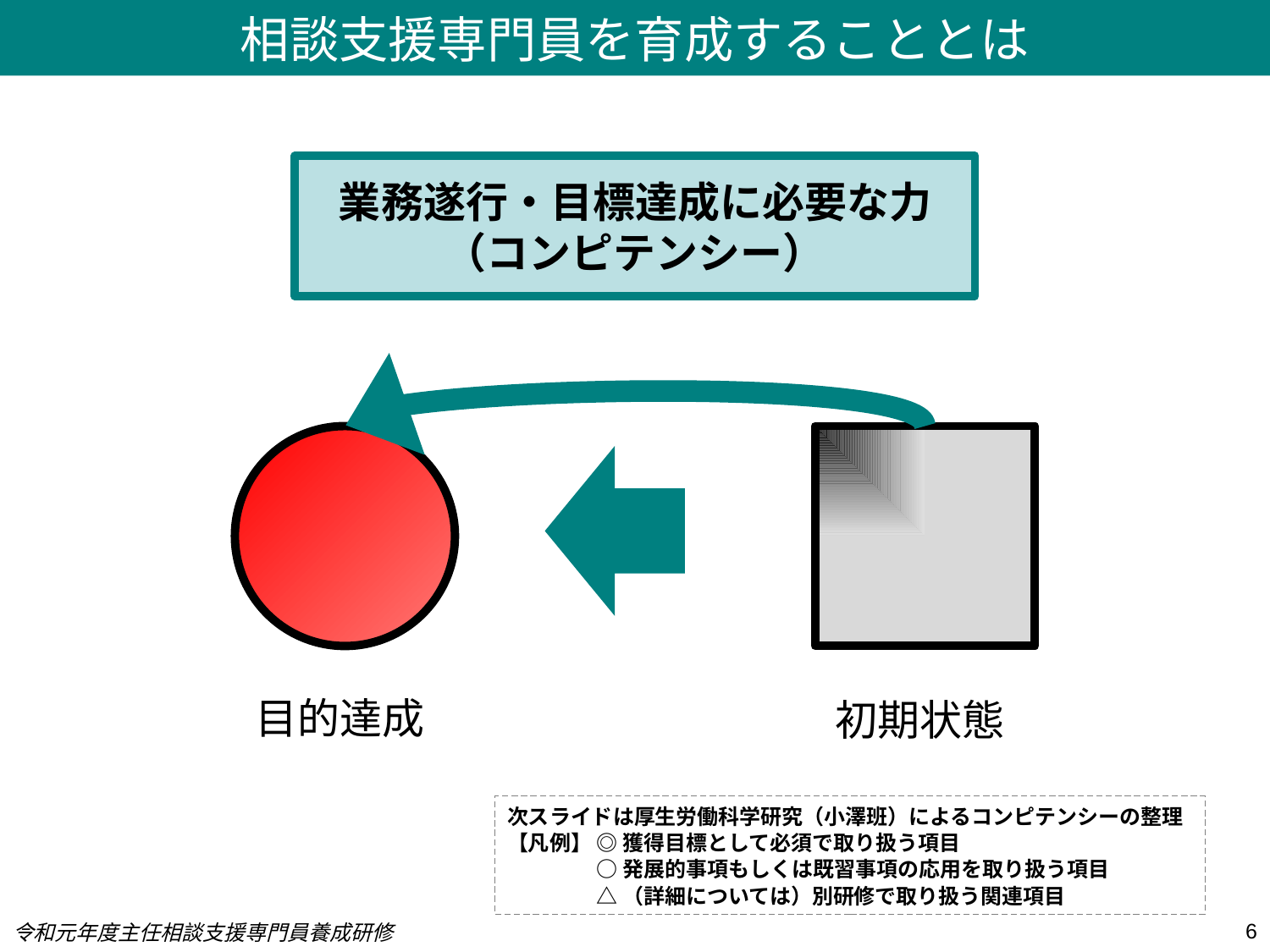

相談支援専門員を育成することとは
業務遂行・目標達成に必要な力
（コンピテンシー）

目的達成
初期状態
次スライドは厚生労働科学研究（小澤班）によるコンピテンシーの整理
【凡例】 ◎ 獲得目標として必須で取り扱う項目
　　　 　○ 発展的事項もしくは既習事項の応用を取り扱う項目
　　　　 △ （詳細については）別研修で取り扱う関連項目
6
令和元年度主任相談支援専門員養成研修